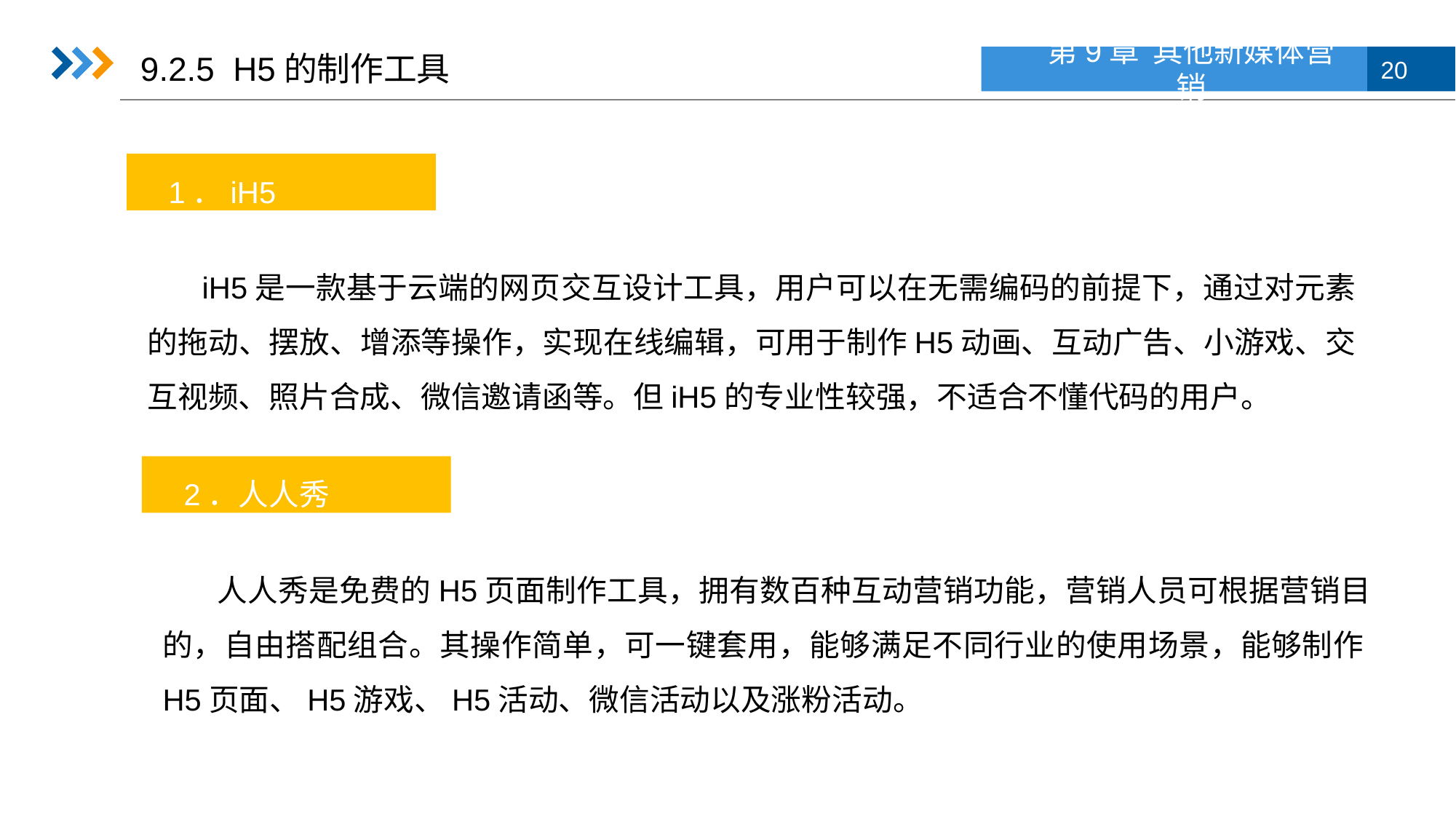

9.2.5  H5的制作工具
1．iH5
iH5是一款基于云端的网页交互设计工具，用户可以在无需编码的前提下，通过对元素的拖动、摆放、增添等操作，实现在线编辑，可用于制作H5动画、互动广告、小游戏、交互视频、照片合成、微信邀请函等。但iH5的专业性较强，不适合不懂代码的用户。
2．人人秀
人人秀是免费的H5页面制作工具，拥有数百种互动营销功能，营销人员可根据营销目的，自由搭配组合。其操作简单，可一键套用，能够满足不同行业的使用场景，能够制作H5页面、H5游戏、H5活动、微信活动以及涨粉活动。